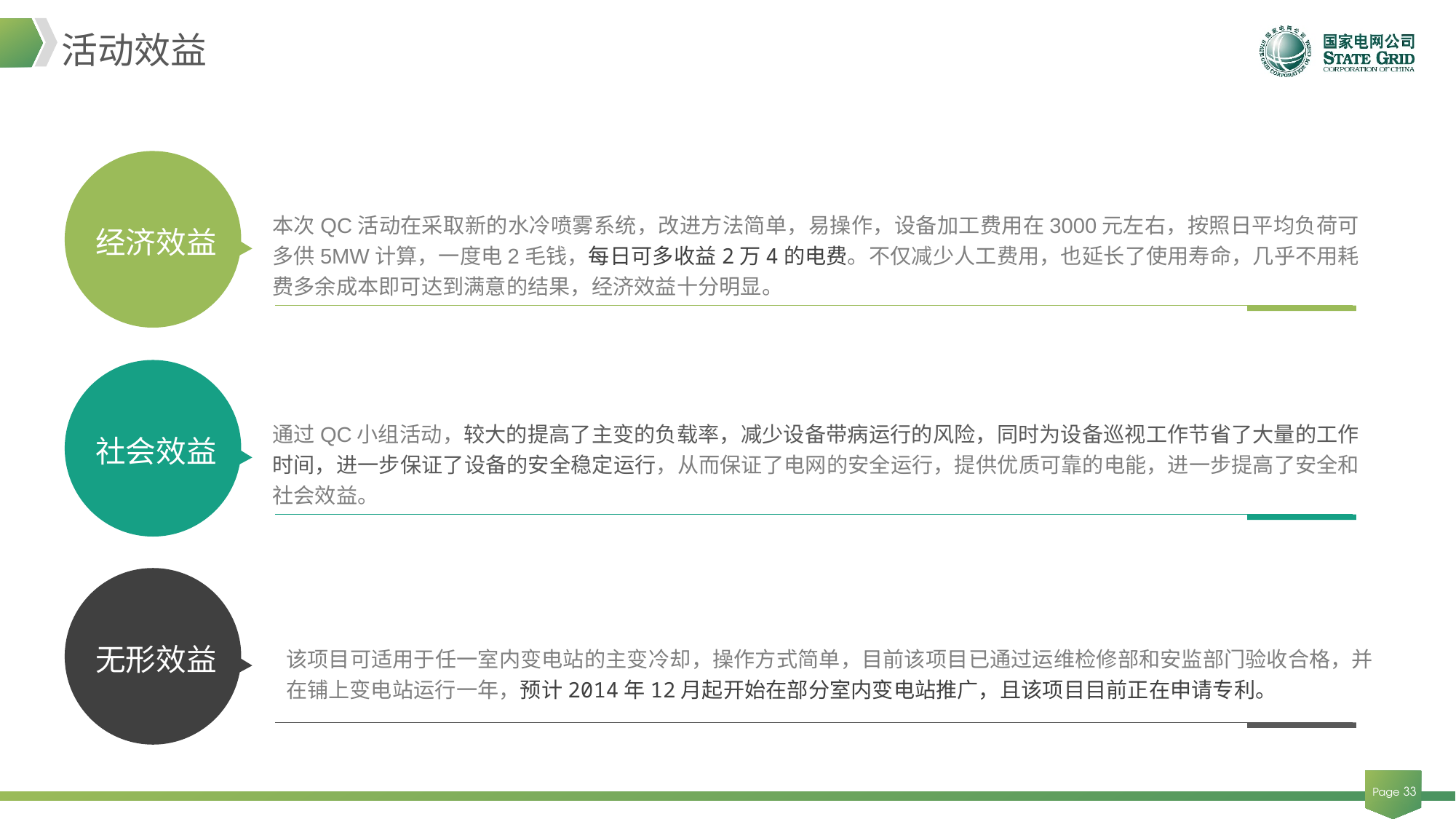

活动效益

经济效益
本次QC活动在采取新的水冷喷雾系统，改进方法简单，易操作，设备加工费用在3000元左右，按照日平均负荷可多供5MW计算，一度电2毛钱，每日可多收益2万4的电费。不仅减少人工费用，也延长了使用寿命，几乎不用耗费多余成本即可达到满意的结果，经济效益十分明显。

社会效益
通过QC小组活动，较大的提高了主变的负载率，减少设备带病运行的风险，同时为设备巡视工作节省了大量的工作时间，进一步保证了设备的安全稳定运行，从而保证了电网的安全运行，提供优质可靠的电能，进一步提高了安全和社会效益。

无形效益
该项目可适用于任一室内变电站的主变冷却，操作方式简单，目前该项目已通过运维检修部和安监部门验收合格，并在铺上变电站运行一年，预计2014年12月起开始在部分室内变电站推广，且该项目目前正在申请专利。